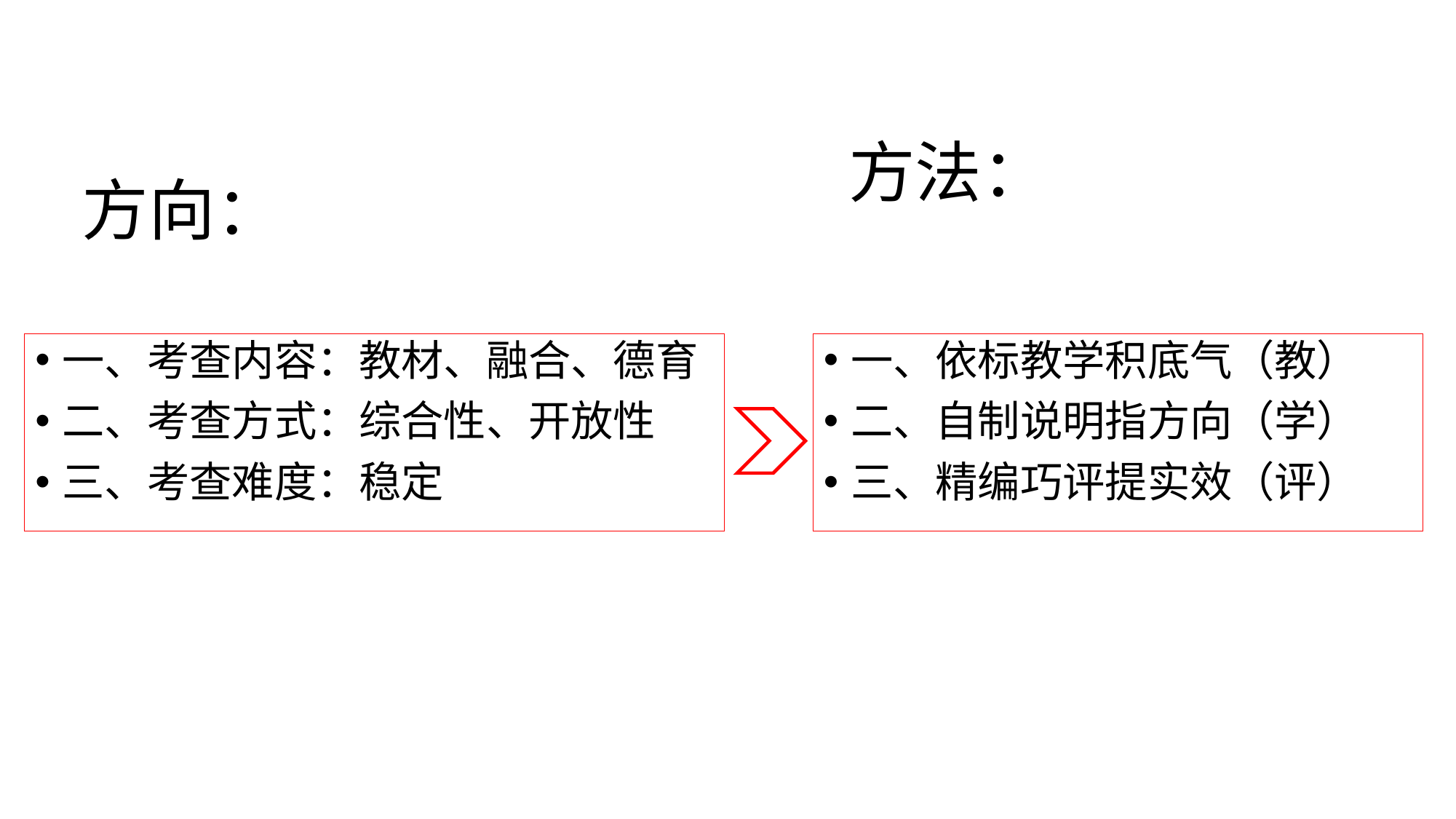

方向：
# 方法：
一、考查内容：教材、融合、德育
二、考查方式：综合性、开放性
三、考查难度：稳定
一、依标教学积底气（教）
二、自制说明指方向（学）
三、精编巧评提实效（评）